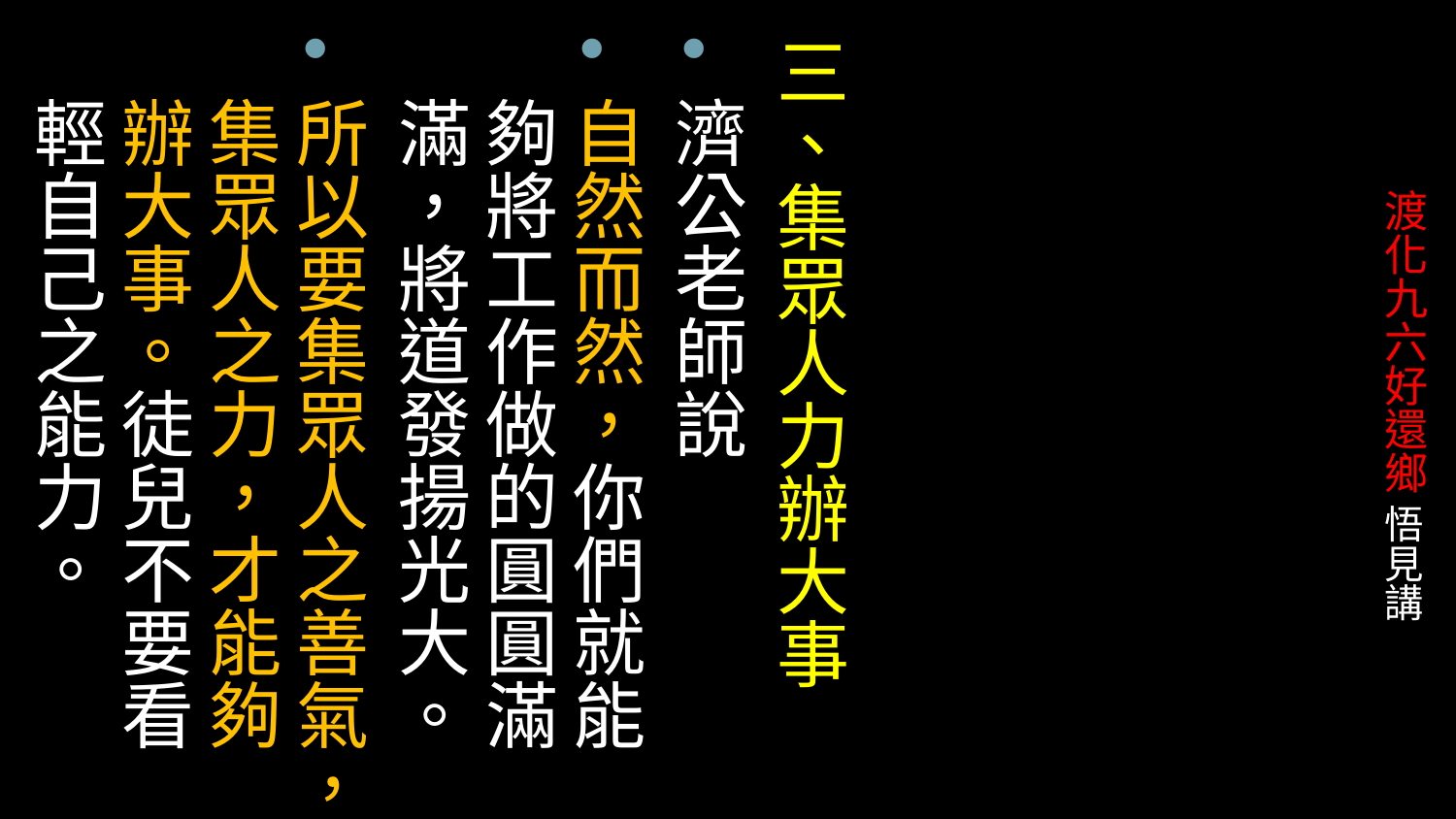

三、集眾人力辦大事
濟公老師說
自然而然，你們就能夠將工作做的圓圓滿滿，將道發揚光大。
所以要集眾人之善氣，集眾人之力，才能夠辦大事。徒兒不要看輕自己之能力。
# 渡化九六好還鄉 悟見講